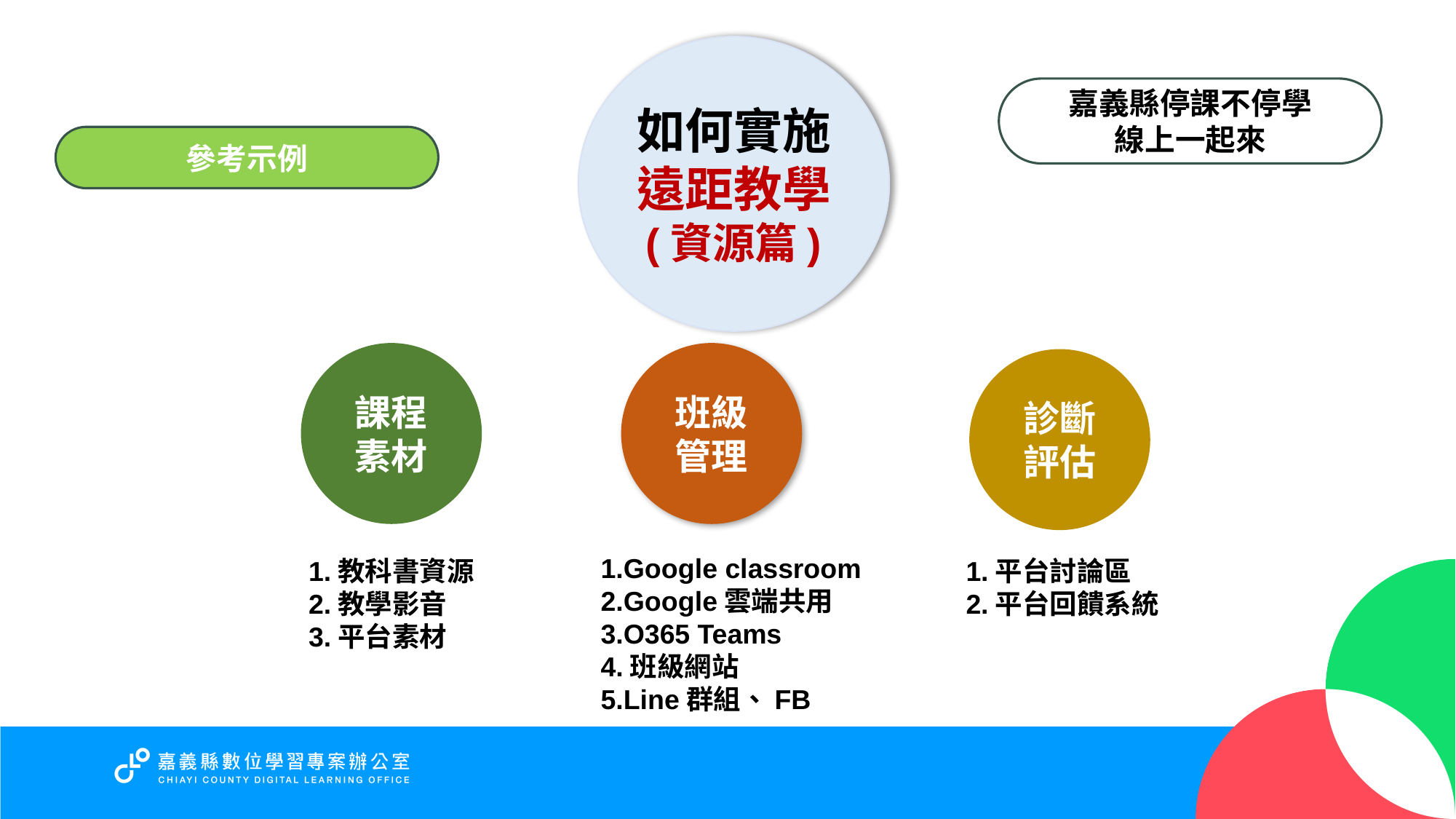

如何實施遠距教學
(資源篇)
嘉義縣停課不停學
線上一起來
參考示例
課程素材
班級管理
診斷評估
1.Google classroom
2.Google雲端共用
3.O365 Teams
4.班級網站
5.Line群組、FB
1.教科書資源
2.教學影音
3.平台素材

1.平台討論區
2.平台回饋系統